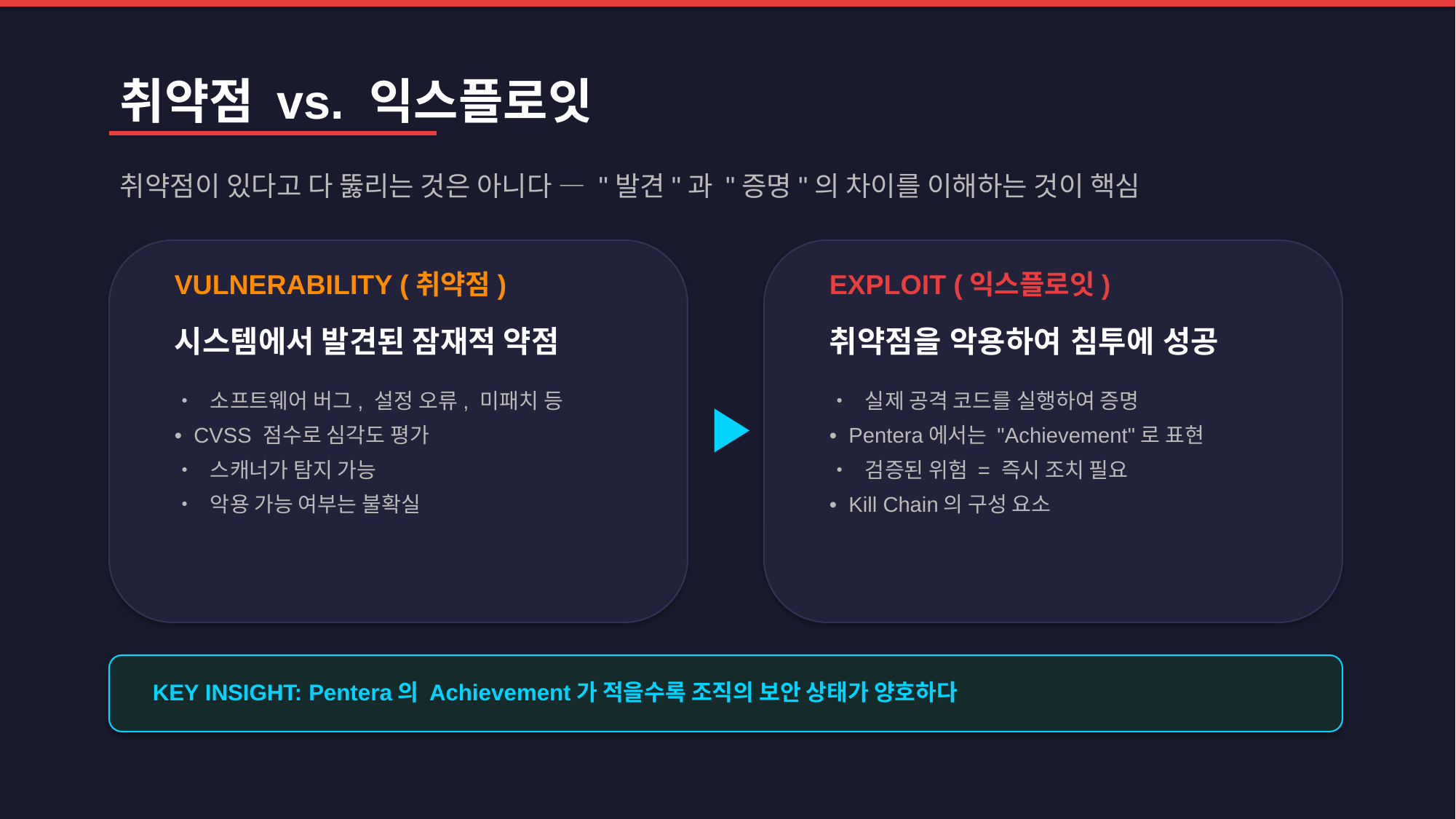

취약점 vs. 익스플로잇

취약점이 있다고 다 뚫리는 것은 아니다 — "발견"과 "증명"의 차이를 이해하는 것이 핵심

VULNERABILITY (취약점)
EXPLOIT (익스플로잇)
시스템에서 발견된 잠재적 약점
취약점을 악용하여 침투에 성공
•  소프트웨어 버그, 설정 오류, 미패치 등
•  CVSS 점수로 심각도 평가
•  스캐너가 탐지 가능
•  악용 가능 여부는 불확실
▶
•  실제 공격 코드를 실행하여 증명
•  Pentera에서는 "Achievement"로 표현
•  검증된 위험 = 즉시 조치 필요
•  Kill Chain의 구성 요소

KEY INSIGHT: Pentera의 Achievement가 적을수록 조직의 보안 상태가 양호하다